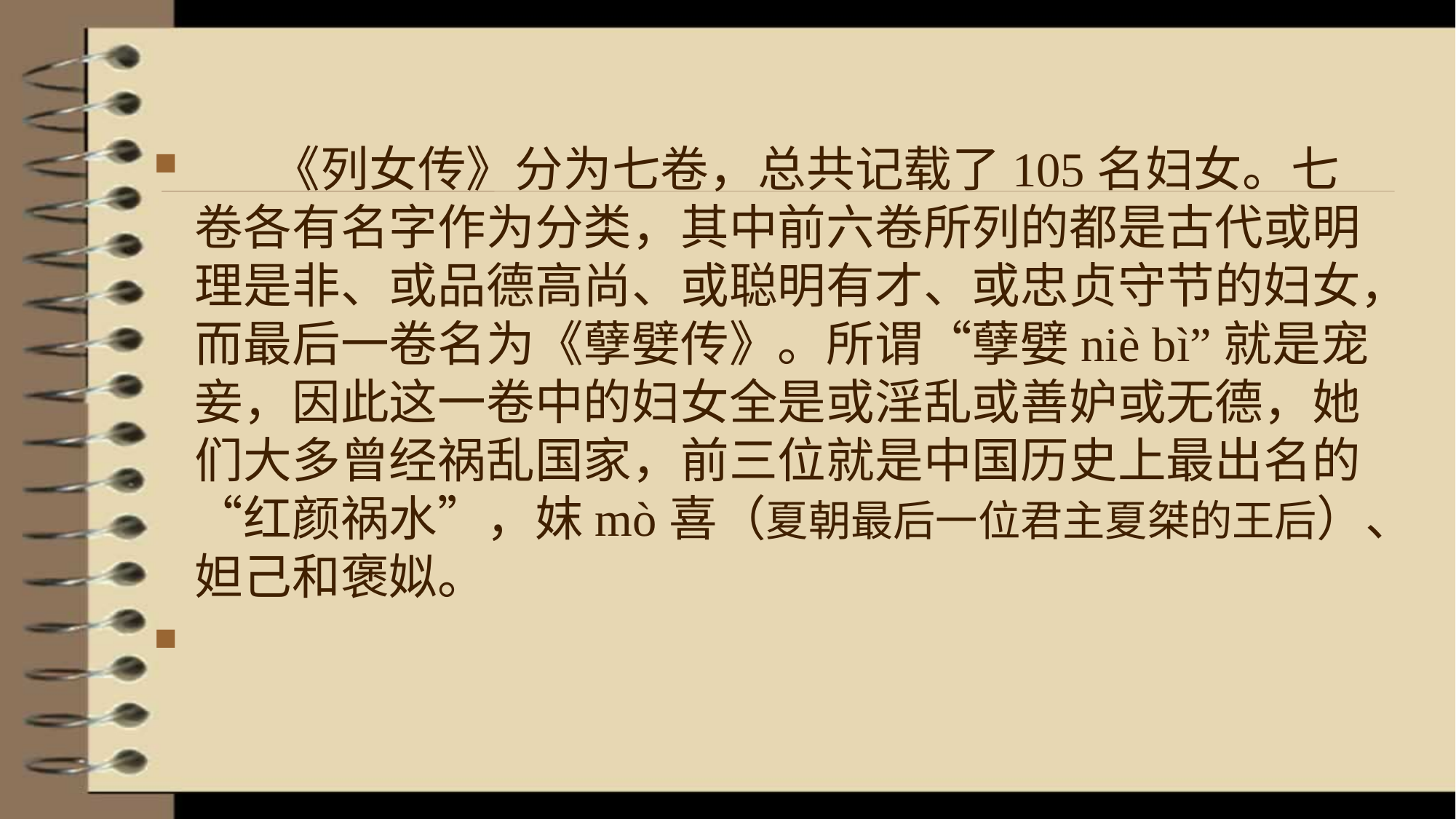

#
      《列女传》分为七卷，总共记载了105名妇女。七卷各有名字作为分类，其中前六卷所列的都是古代或明理是非、或品德高尚、或聪明有才、或忠贞守节的妇女，而最后一卷名为《孽嬖传》。所谓“孽嬖niè bì”就是宠妾，因此这一卷中的妇女全是或淫乱或善妒或无德，她们大多曾经祸乱国家，前三位就是中国历史上最出名的“红颜祸水”，妺mò喜（夏朝最后一位君主夏桀的王后）、妲己和褒姒。